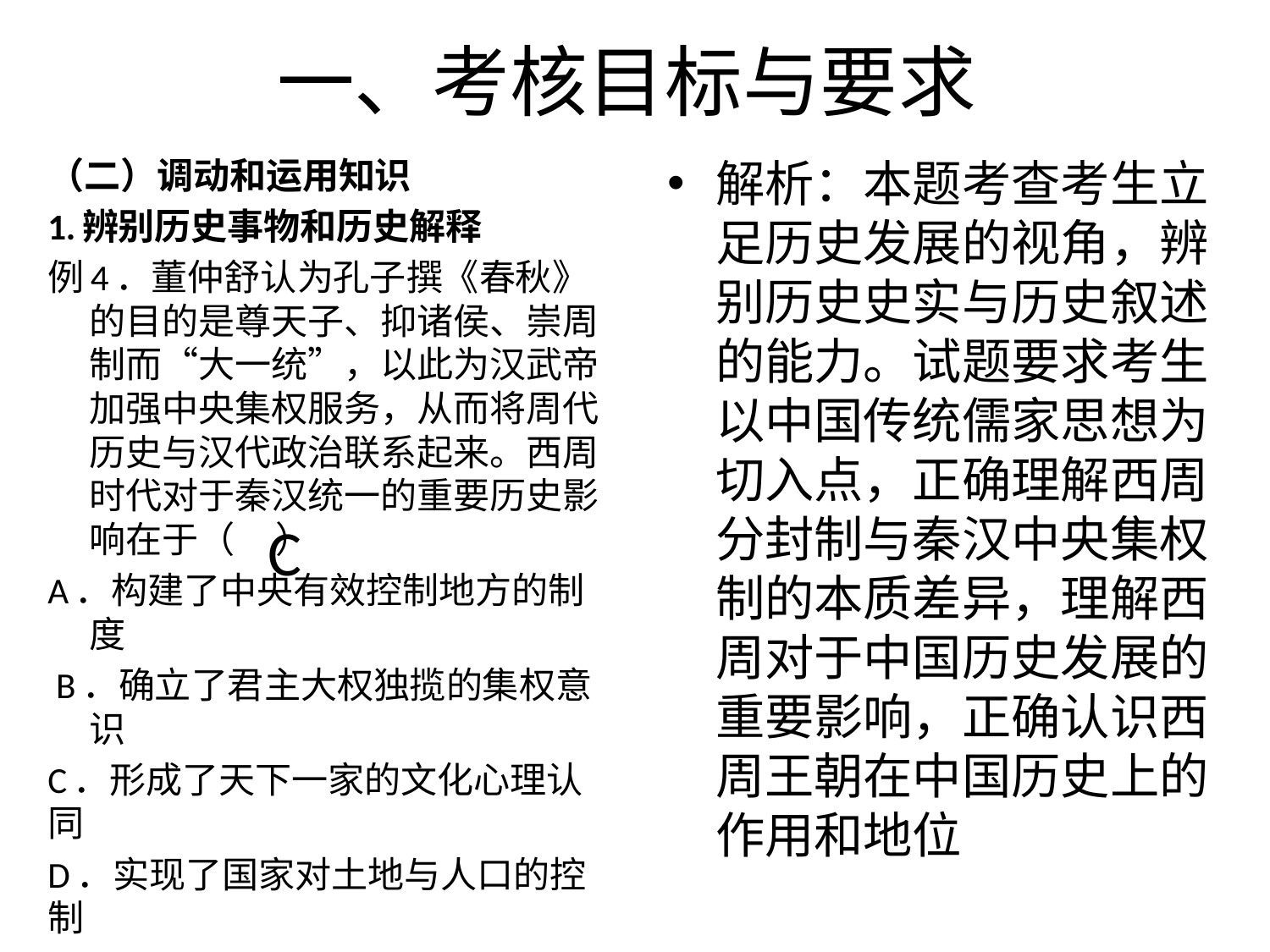

# 一、考核目标与要求
（二）调动和运用知识
1.辨别历史事物和历史解释
例4．董仲舒认为孔子撰《春秋》的目的是尊天子、抑诸侯、崇周制而“大一统”，以此为汉武帝加强中央集权服务，从而将周代历史与汉代政治联系起来。西周时代对于秦汉统一的重要历史影响在于（     ）
A．构建了中央有效控制地方的制度
 B．确立了君主大权独揽的集权意识
C．形成了天下一家的文化心理认同
D．实现了国家对土地与人口的控制

解析：本题考查考生立足历史发展的视角，辨别历史史实与历史叙述的能力。试题要求考生以中国传统儒家思想为切入点，正确理解西周分封制与秦汉中央集权制的本质差异，理解西周对于中国历史发展的重要影响，正确认识西周王朝在中国历史上的作用和地位
C